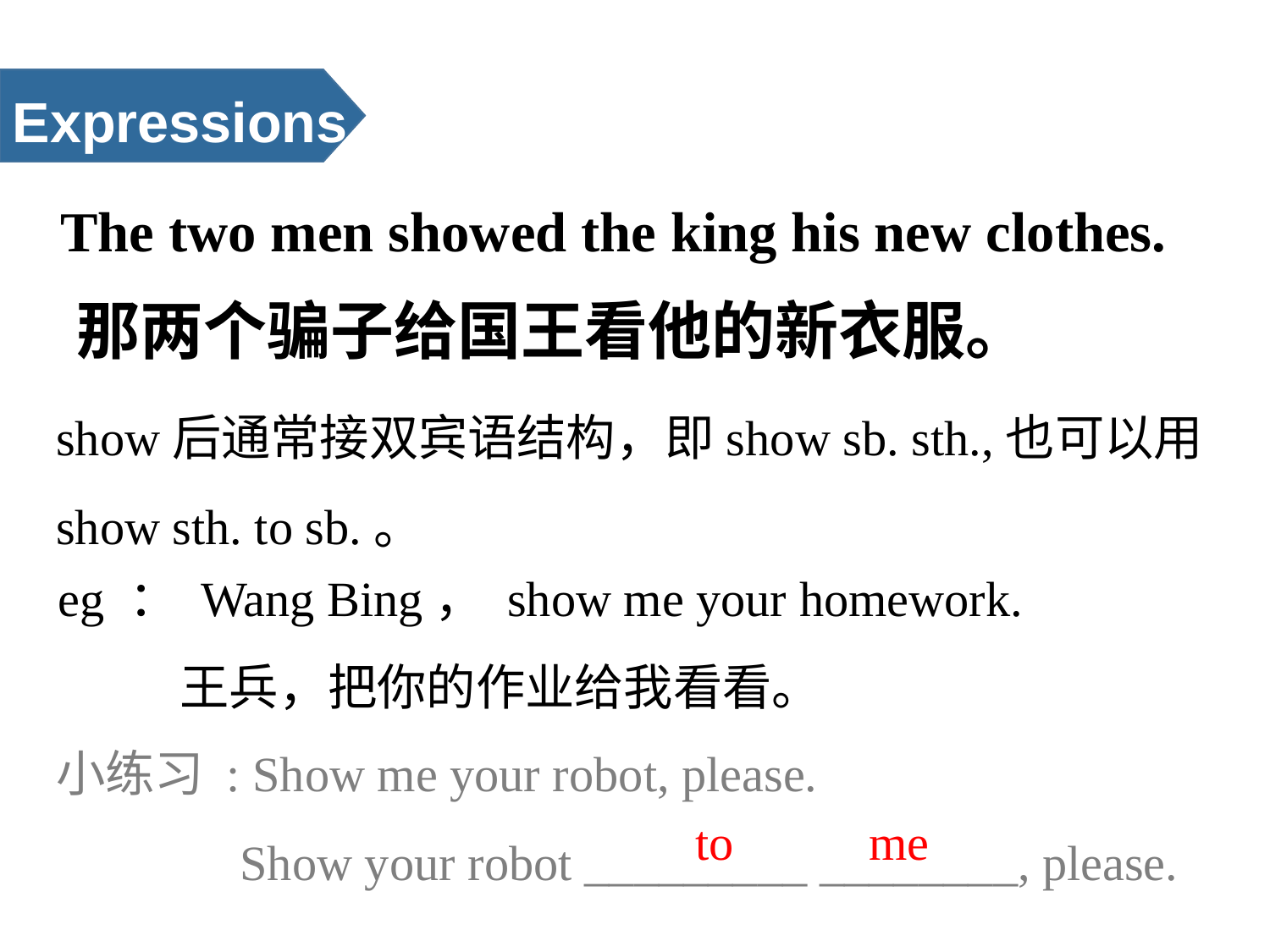

Expressions
The two men showed the king his new clothes.
那两个骗子给国王看他的新衣服。
show后通常接双宾语结构，即show sb. sth.,也可以用show sth. to sb.。
eg ： Wang Bing， show me your homework.
          王兵，把你的作业给我看看。
小练习 : Show me your robot, please.
               Show your robot _________ ________, please.
to           me